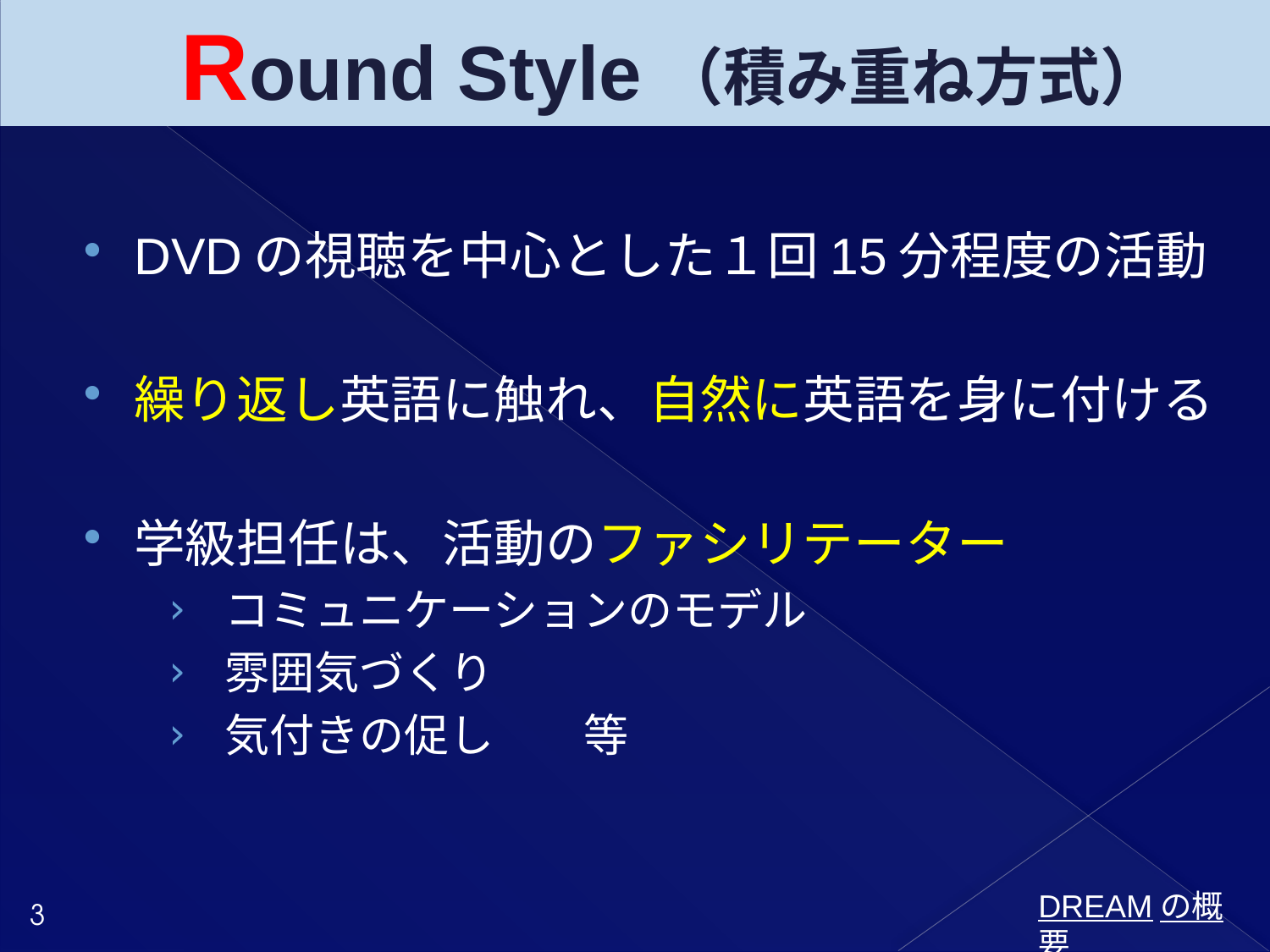

# Round Style（積み重ね方式）
DVDの視聴を中心とした１回15分程度の活動

繰り返し英語に触れ、自然に英語を身に付ける

学級担任は、活動のファシリテーター
コミュニケーションのモデル
雰囲気づくり
気付きの促し　　等
DREAMの概要
3